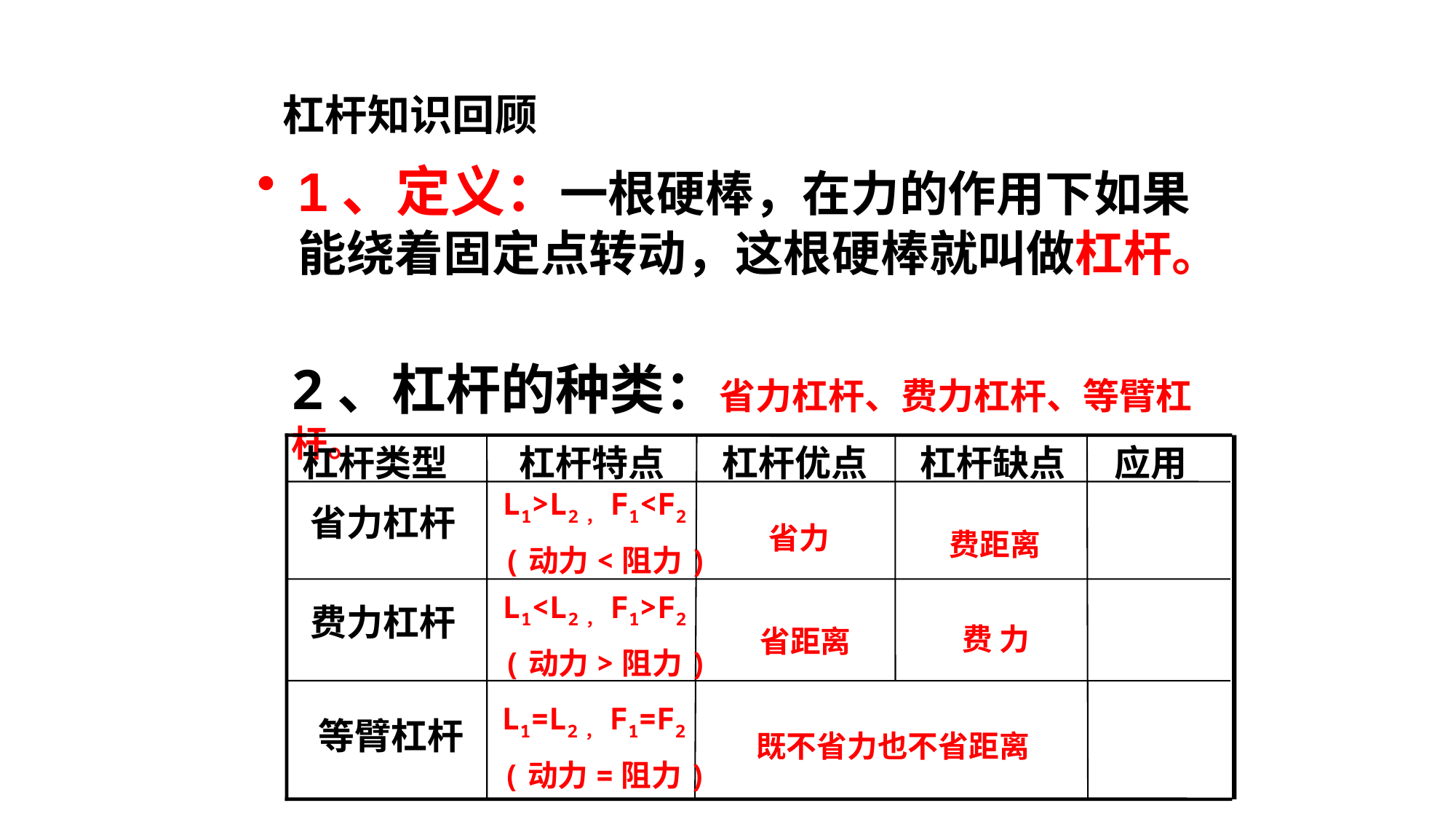

杠杆知识回顾
1、定义：一根硬棒，在力的作用下如果能绕着固定点转动，这根硬棒就叫做杠杆。
2、杠杆的种类：省力杠杆、费力杠杆、等臂杠杆。
杠杆类型

杠杆特点

杠杆优点

杠杆缺点
应用

省力杠杆

费力杠杆

等臂杠杆

L1>L2，F1<F2
(动力<阻力)
省力
费距离
L1<L2，F1>F2
(动力>阻力)
费 力
省距离
L1=L2，F1=F2
(动力=阻力)
既不省力也不省距离